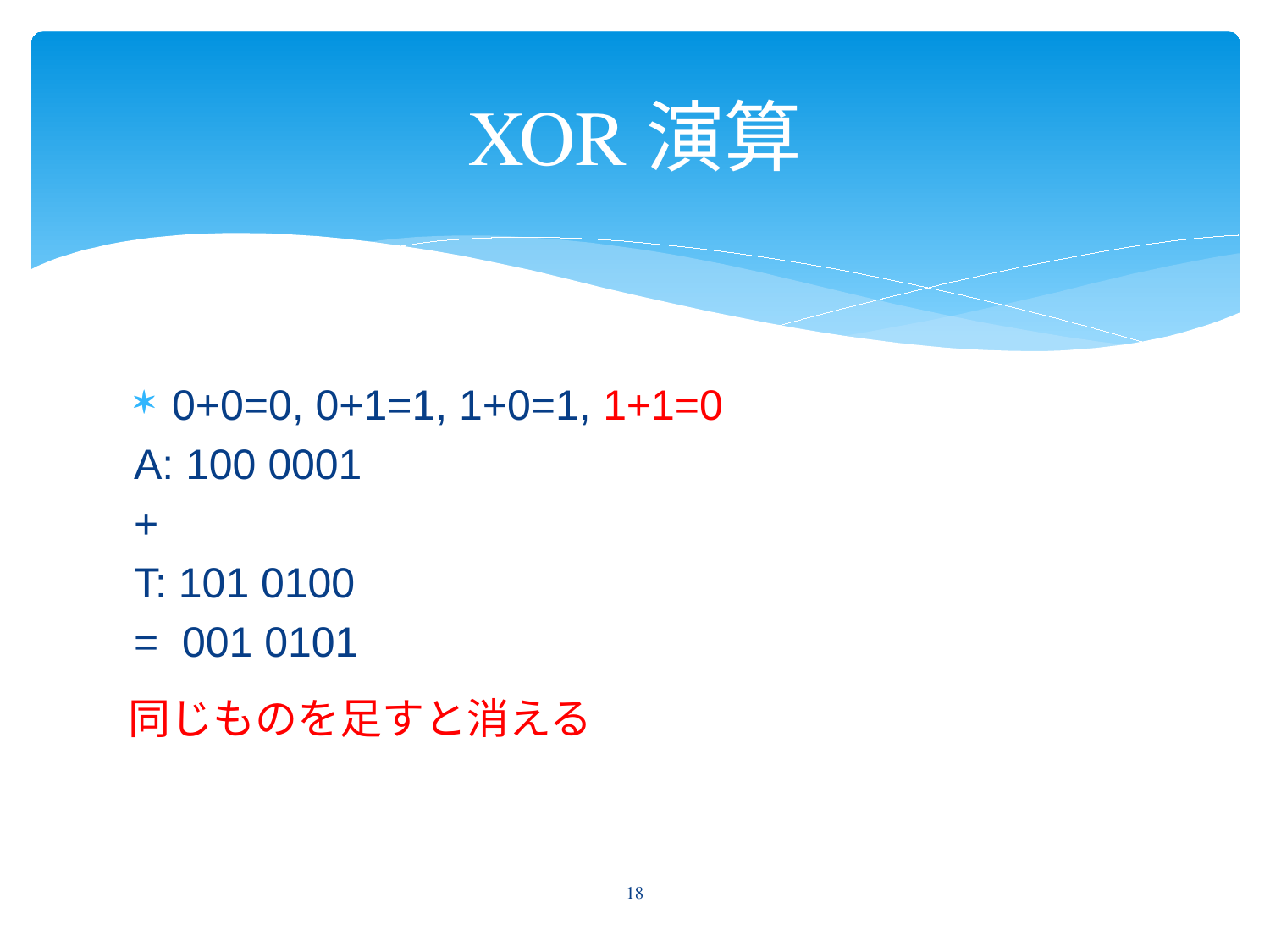

# XOR演算
0+0=0, 0+1=1, 1+0=1, 1+1=0
A: 100 0001
+
T: 101 0100
=  001 0101
同じものを足すと消える
18